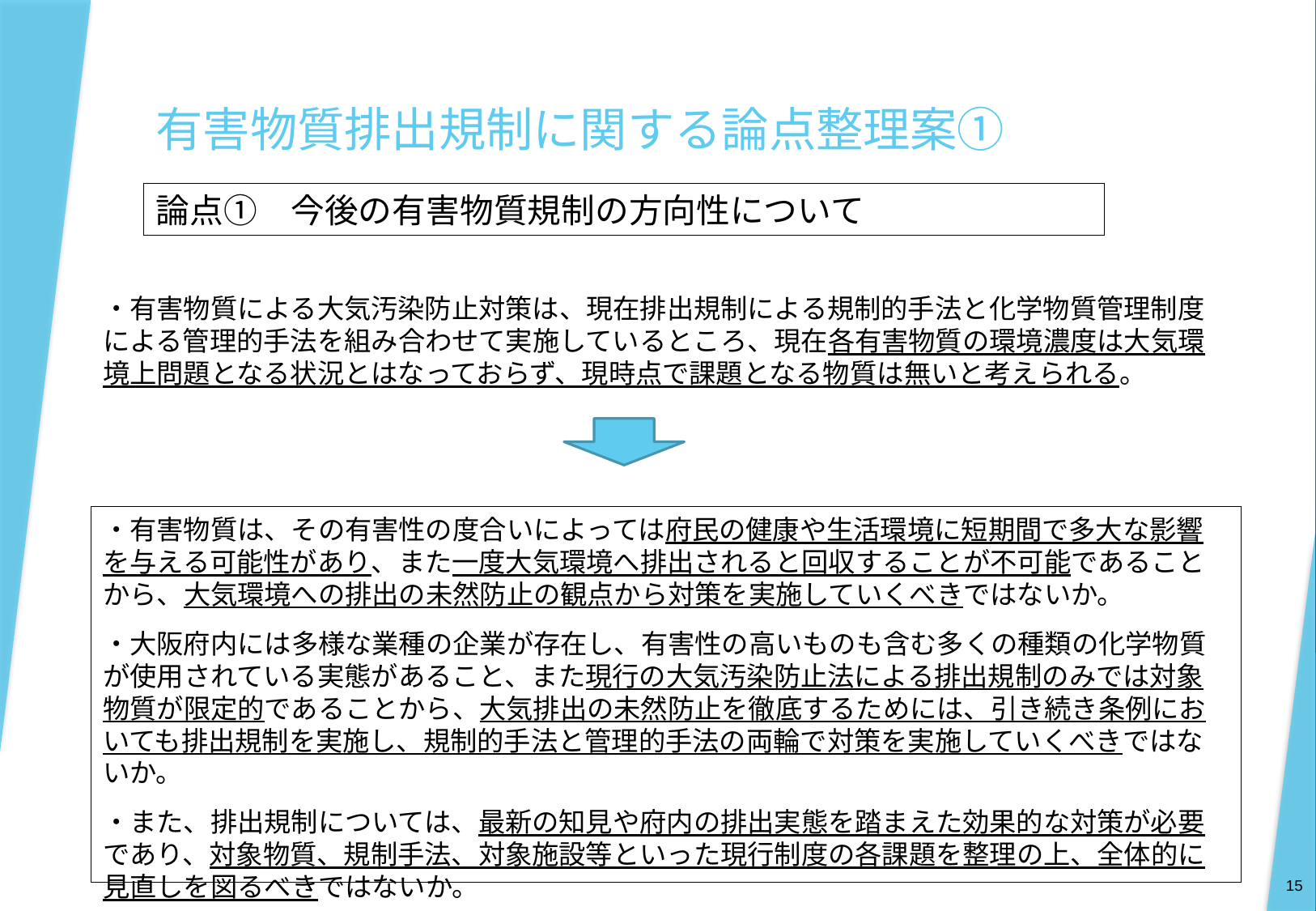

有害物質排出規制に関する論点整理案①
論点①　今後の有害物質規制の方向性について
・有害物質による大気汚染防止対策は、現在排出規制による規制的手法と化学物質管理制度による管理的手法を組み合わせて実施しているところ、現在各有害物質の環境濃度は大気環境上問題となる状況とはなっておらず、現時点で課題となる物質は無いと考えられる。

・有害物質は、その有害性の度合いによっては府民の健康や生活環境に短期間で多大な影響を与える可能性があり、また一度大気環境へ排出されると回収することが不可能であることから、大気環境への排出の未然防止の観点から対策を実施していくべきではないか。
・大阪府内には多様な業種の企業が存在し、有害性の高いものも含む多くの種類の化学物質が使用されている実態があること、また現行の大気汚染防止法による排出規制のみでは対象物質が限定的であることから、大気排出の未然防止を徹底するためには、引き続き条例においても排出規制を実施し、規制的手法と管理的手法の両輪で対策を実施していくべきではないか。
・また、排出規制については、最新の知見や府内の排出実態を踏まえた効果的な対策が必要であり、対象物質、規制手法、対象施設等といった現行制度の各課題を整理の上、全体的に見直しを図るべきではないか。

15